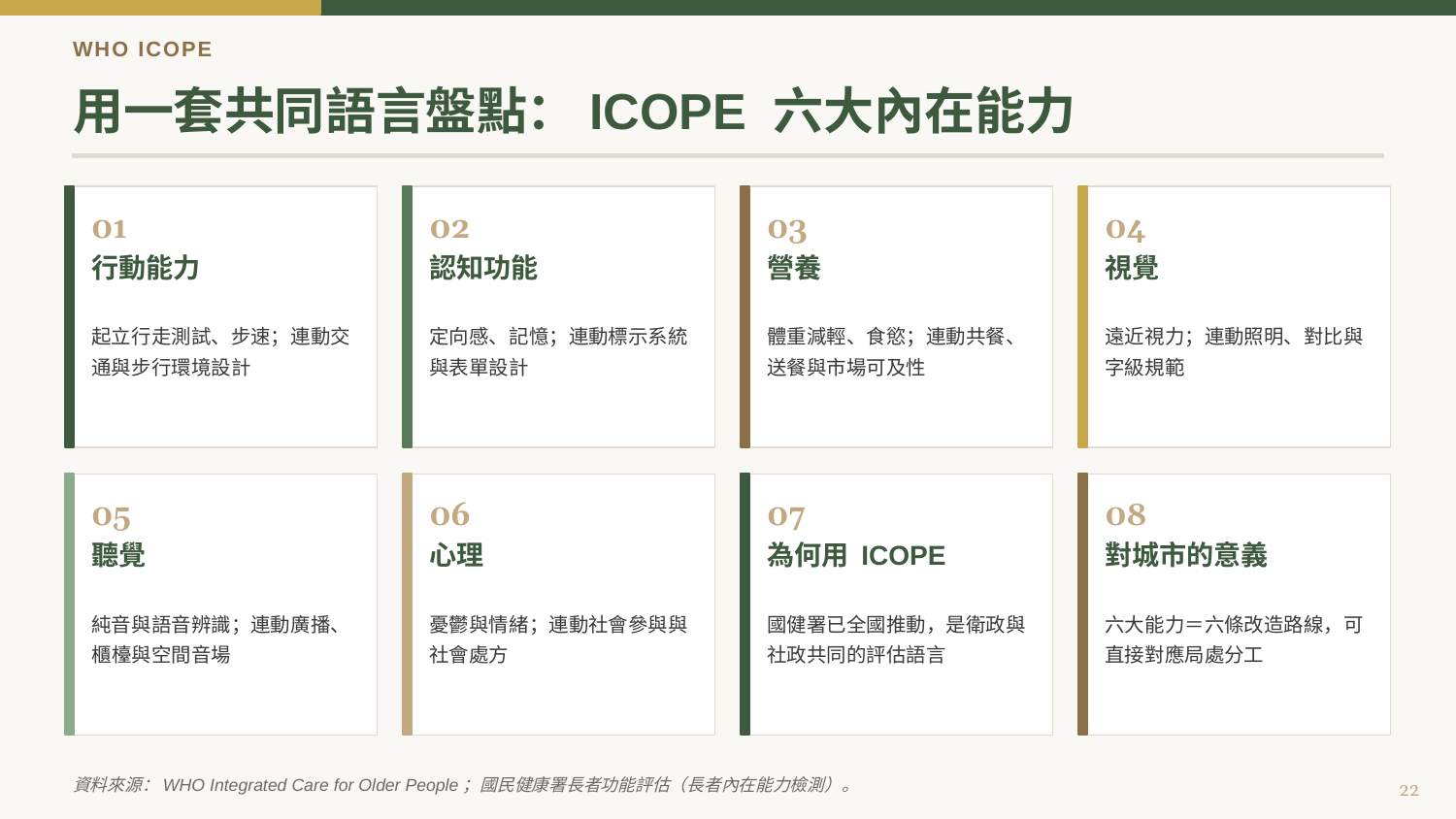

WHO ICOPE
用一套共同語言盤點：ICOPE 六大內在能力

01
02
03
04
行動能力
認知功能
營養
視覺
起立行走測試、步速；連動交通與步行環境設計
定向感、記憶；連動標示系統與表單設計
體重減輕、食慾；連動共餐、送餐與市場可及性
遠近視力；連動照明、對比與字級規範

05
06
07
08
聽覺
心理
為何用 ICOPE
對城市的意義
純音與語音辨識；連動廣播、櫃檯與空間音場
憂鬱與情緒；連動社會參與與社會處方
國健署已全國推動，是衛政與社政共同的評估語言
六大能力＝六條改造路線，可直接對應局處分工
資料來源：WHO Integrated Care for Older People；國民健康署長者功能評估（長者內在能力檢測）。
22